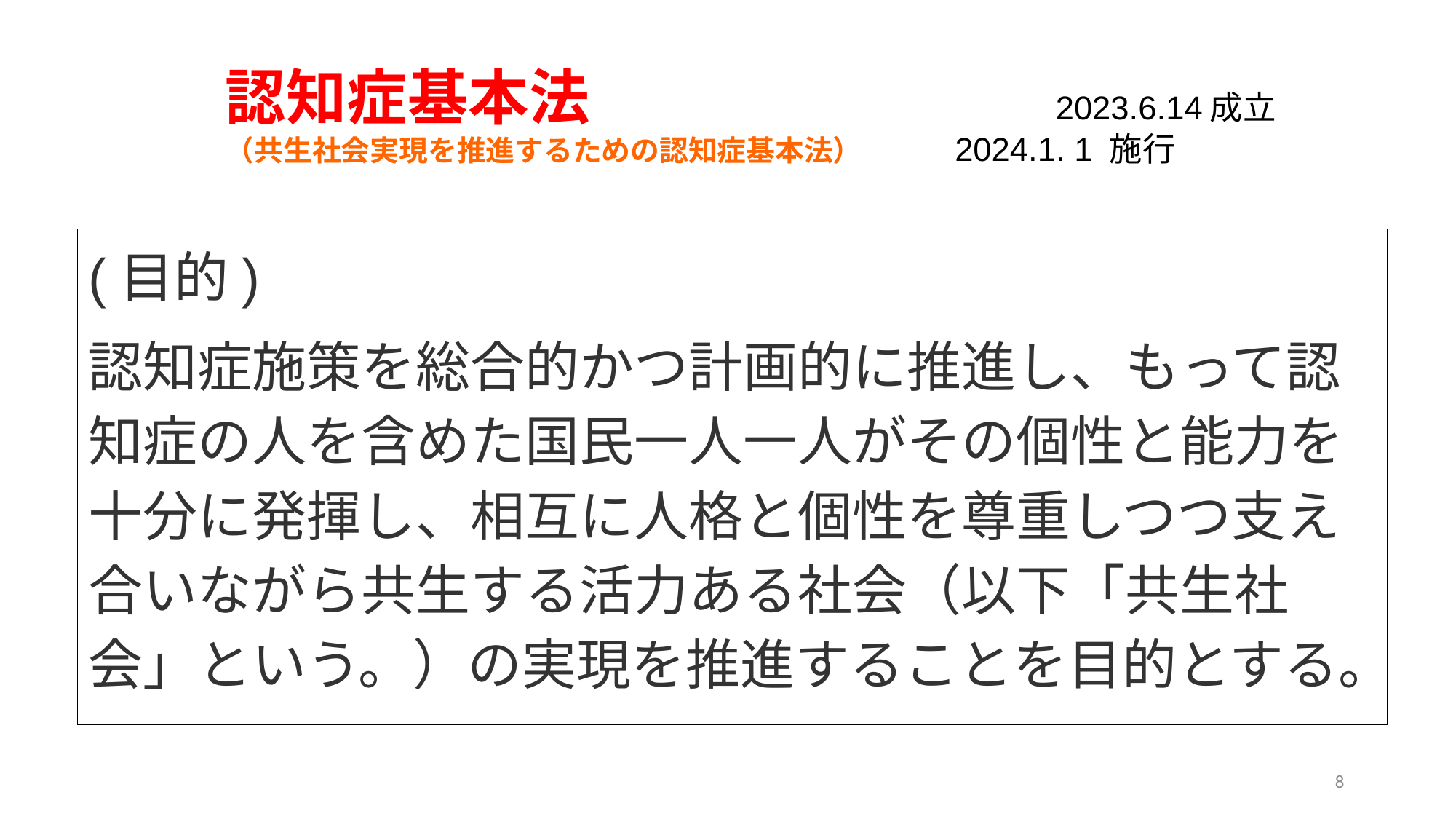

# 認知症基本法　　　　　　　　2023.6.14成立 （共生社会実現を推進するための認知症基本法）　　　2024.1. 1 施行
(目的)
認知症施策を総合的かつ計画的に推進し、もって認知症の人を含めた国民一人一人がその個性と能力を十分に発揮し、相互に人格と個性を尊重しつつ支え合いながら共生する活力ある社会（以下「共生社会」という。）の実現を推進することを目的とする。

8